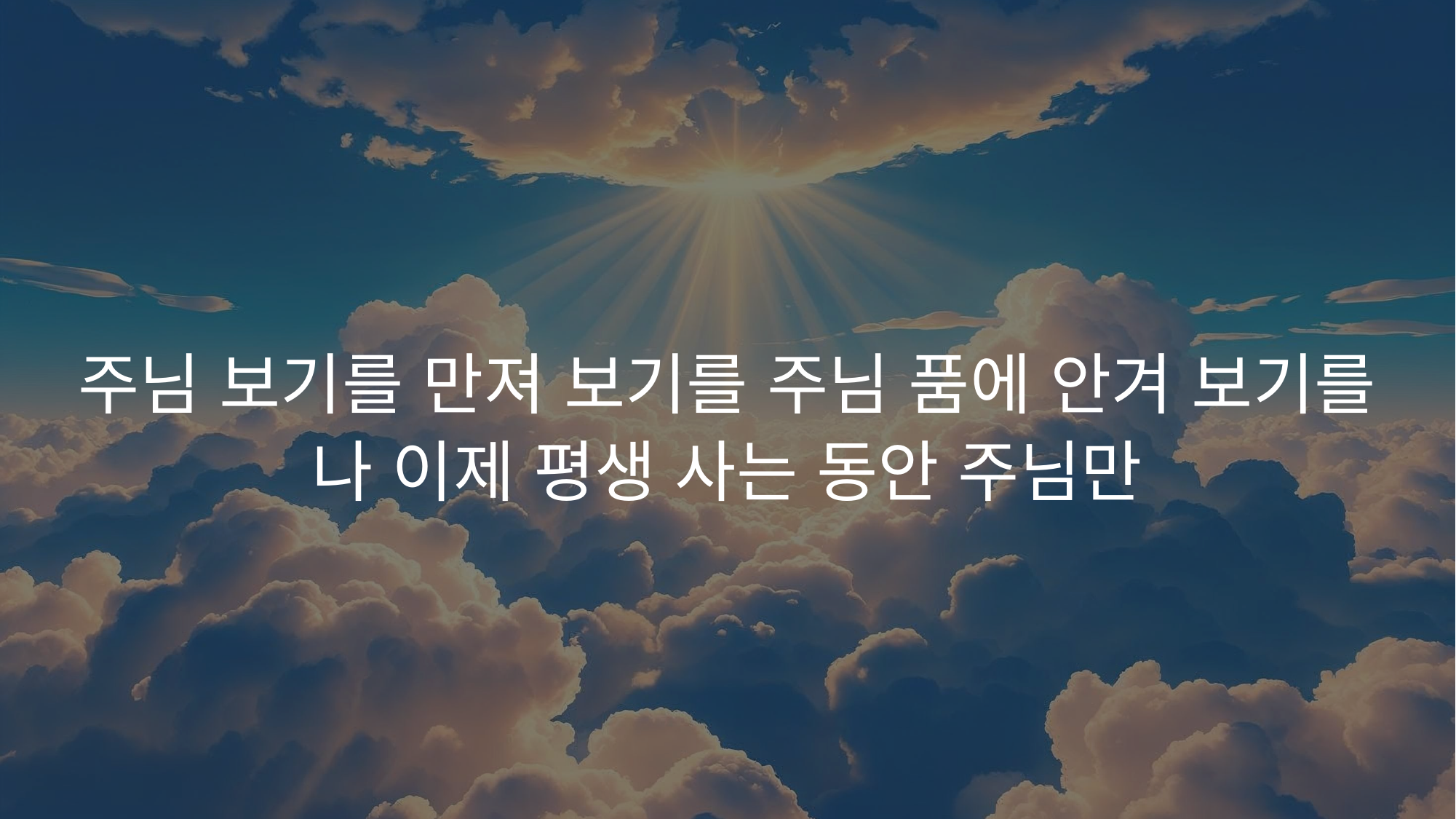

주님 보기를 만져 보기를 주님 품에 안겨 보기를
나 이제 평생 사는 동안 주님만